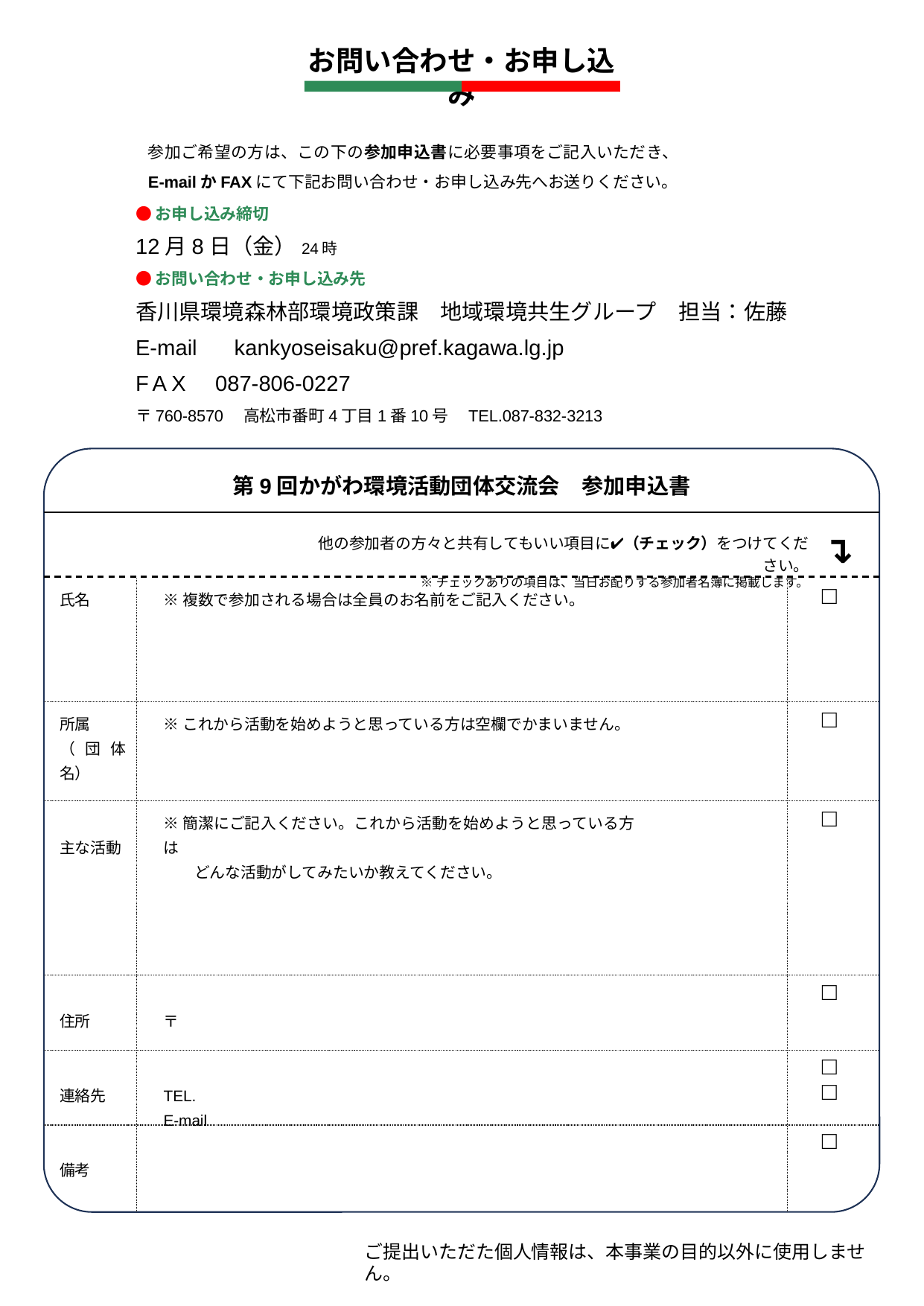

お問い合わせ・お申し込み

参加ご希望の方は、この下の参加申込書に必要事項をご記入いただき、
E-mailかFAXにて下記お問い合わせ・お申し込み先へお送りください。
●お申し込み締切
12月8日（金）24時
●お問い合わせ・お申し込み先
香川県環境森林部環境政策課　地域環境共生グループ　担当：佐藤
E-mail　 kankyoseisaku@pref.kagawa.lg.jp
FAX    087‐806-0227
〒760-8570　高松市番町4丁目1番10号　TEL.087-832-3213

第9回かがわ環境活動団体交流会　参加申込書
↴
他の参加者の方々と共有してもいい項目に✔（チェック）をつけてください。
※チェックありの項目は、当日お配りする参加者名簿に掲載します。
氏名

所属
（団体名）

主な活動

住所

連絡先

備考

□

□

□

□

□
□

□
※複数で参加される場合は全員のお名前をご記入ください。

※これから活動を始めようと思っている方は空欄でかまいません。

※簡潔にご記入ください。これから活動を始めようと思っている方は
　　どんな活動がしてみたいか教えてください。

〒

TEL.
E-mail
ご提出いただた個人情報は、本事業の目的以外に使用しません。